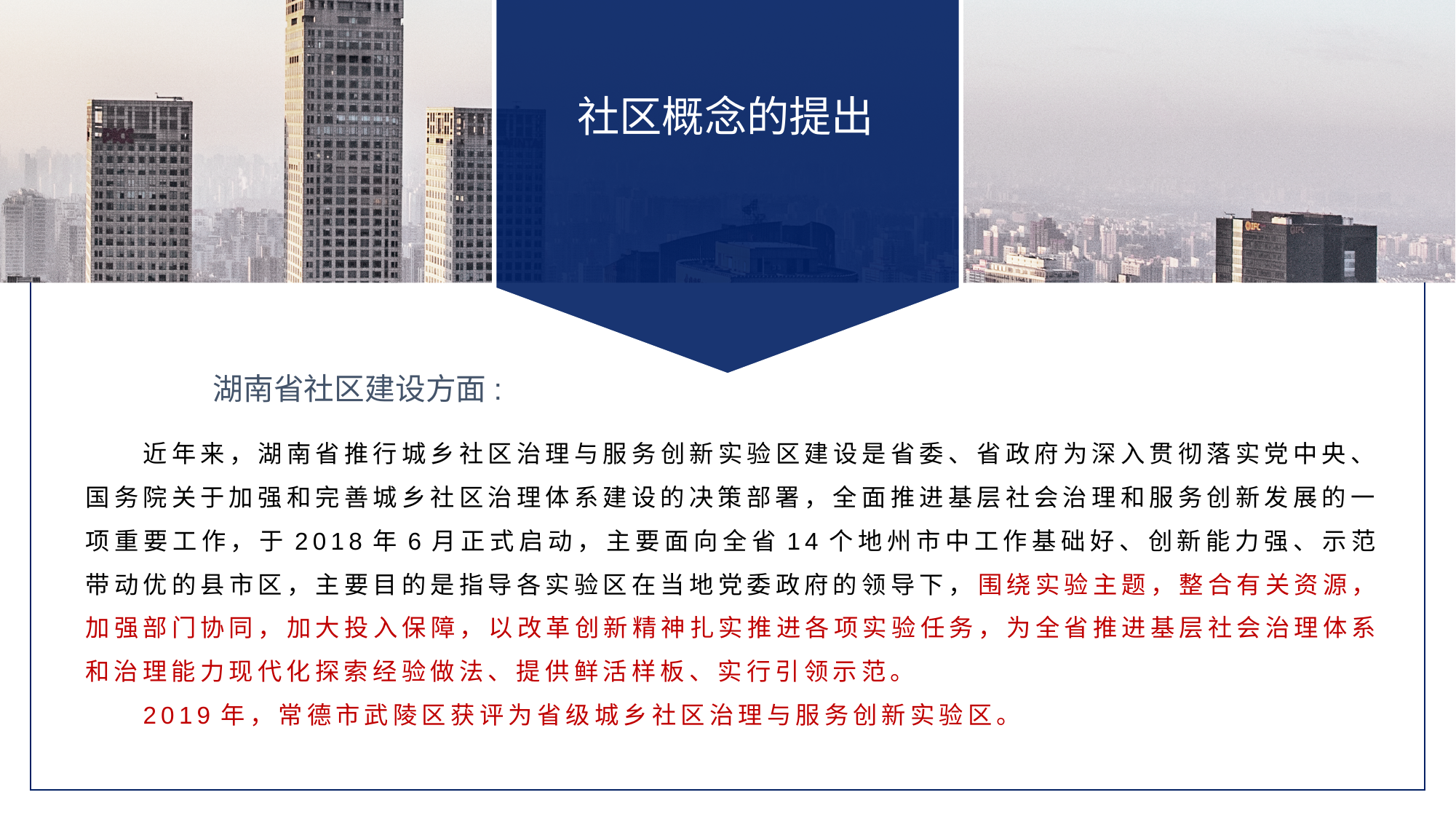

社区概念的提出

湖南省社区建设方面:
近年来，湖南省推行城乡社区治理与服务创新实验区建设是省委、省政府为深入贯彻落实党中央、国务院关于加强和完善城乡社区治理体系建设的决策部署，全面推进基层社会治理和服务创新发展的一项重要工作，于2018年6月正式启动，主要面向全省14个地州市中工作基础好、创新能力强、示范带动优的县市区，主要目的是指导各实验区在当地党委政府的领导下，围绕实验主题，整合有关资源，加强部门协同，加大投入保障，以改革创新精神扎实推进各项实验任务，为全省推进基层社会治理体系和治理能力现代化探索经验做法、提供鲜活样板、实行引领示范。
2019年，常德市武陵区获评为省级城乡社区治理与服务创新实验区。